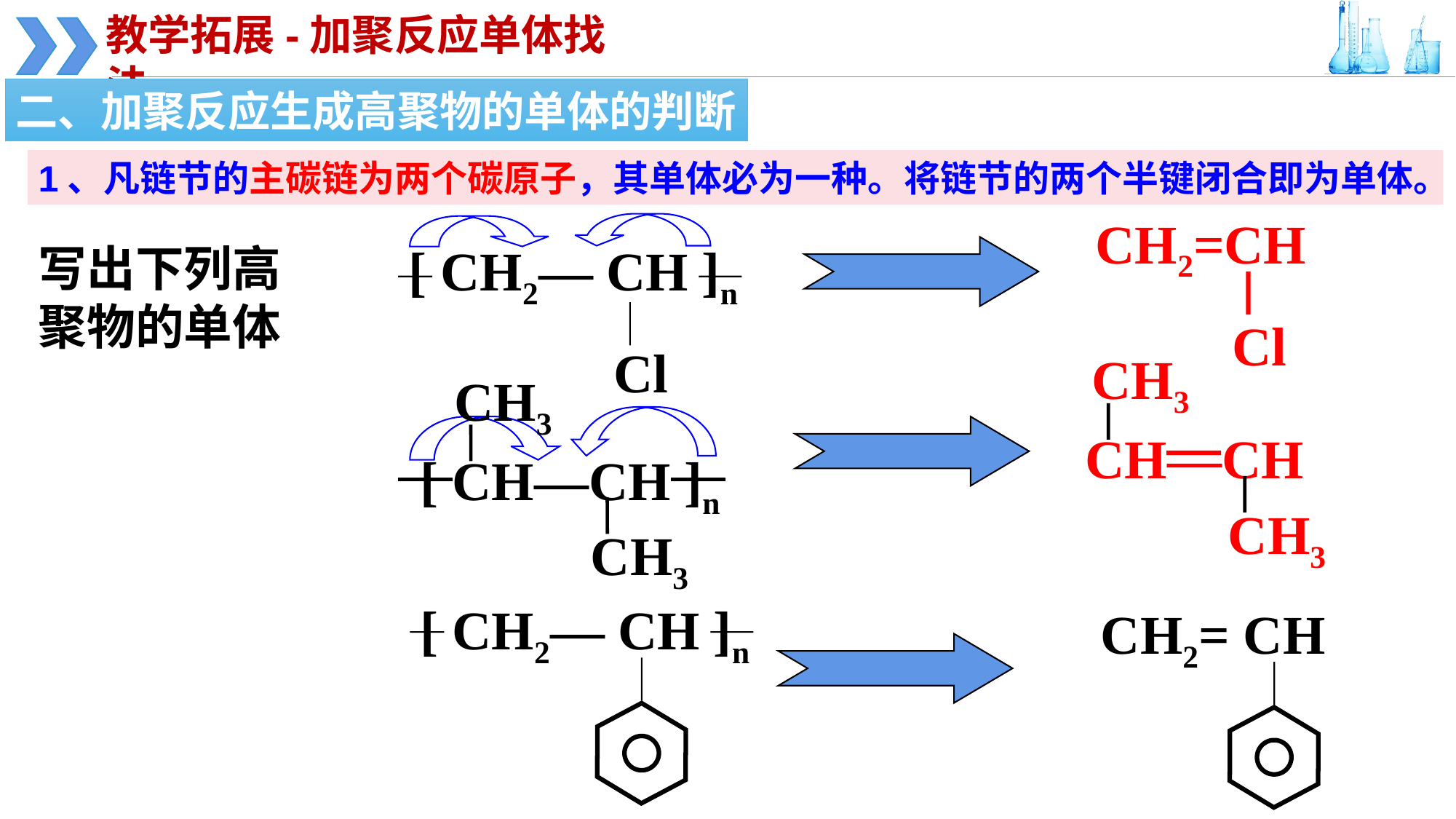

教学拓展-加聚反应单体找法
二、加聚反应生成高聚物的单体的判断
1、凡链节的主碳链为两个碳原子，其单体必为一种。将链节的两个半键闭合即为单体。

CH2=CH
          Cl

[ CH2— CH ]n
               Cl

写出下列高聚物的单体

CH3

  CH—CH

CH3

CH3

[ CH—CH ]n

CH3

[ CH2— CH ]n

 CH2= CH